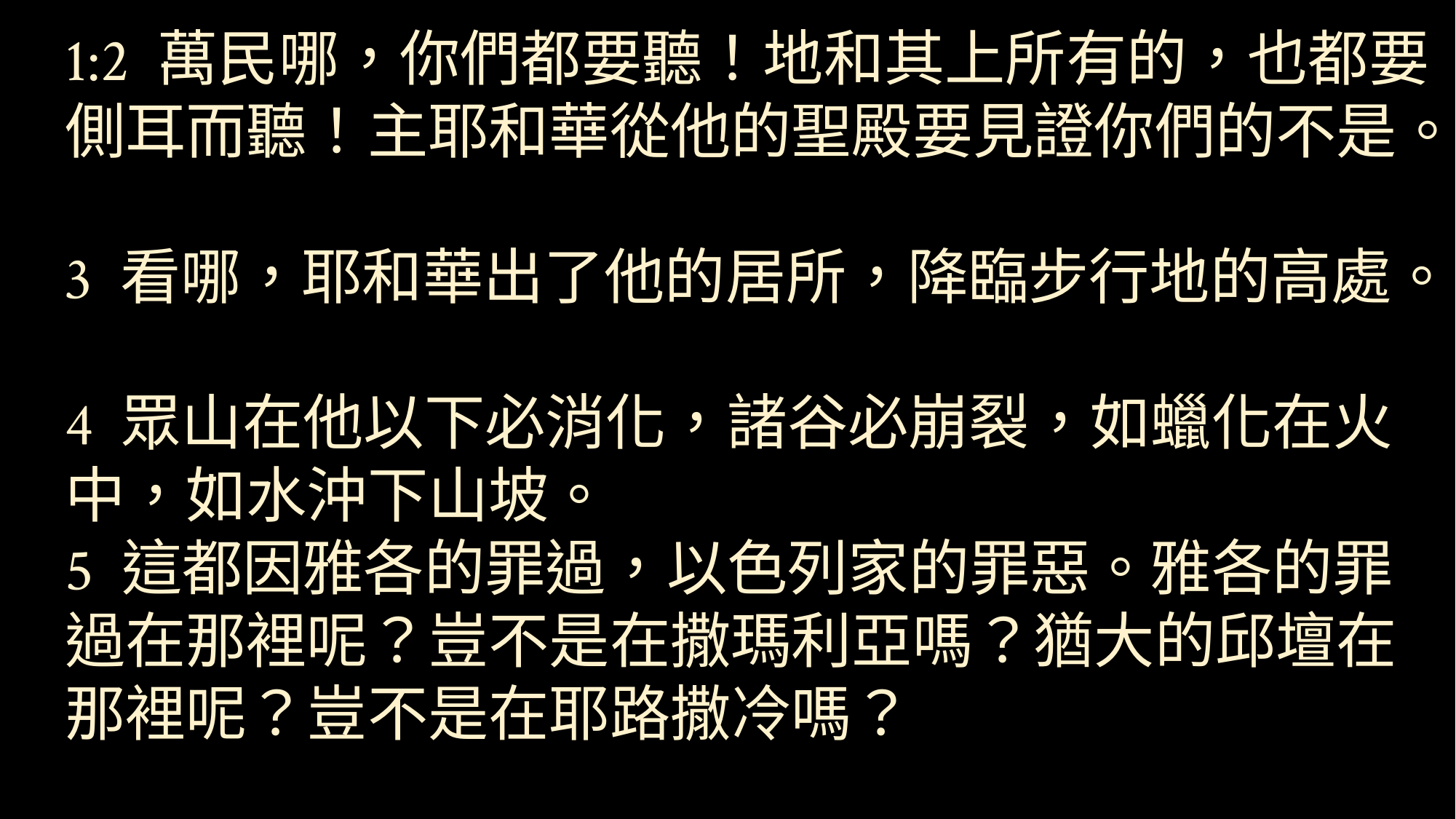

1:2 萬民哪，你們都要聽！地和其上所有的，也都要側耳而聽！主耶和華從他的聖殿要見證你們的不是。
3 看哪，耶和華出了他的居所，降臨步行地的高處。
4 眾山在他以下必消化，諸谷必崩裂，如蠟化在火中，如水沖下山坡。
5 這都因雅各的罪過，以色列家的罪惡。雅各的罪過在那裡呢？豈不是在撒瑪利亞嗎？猶大的邱壇在那裡呢？豈不是在耶路撒冷嗎？